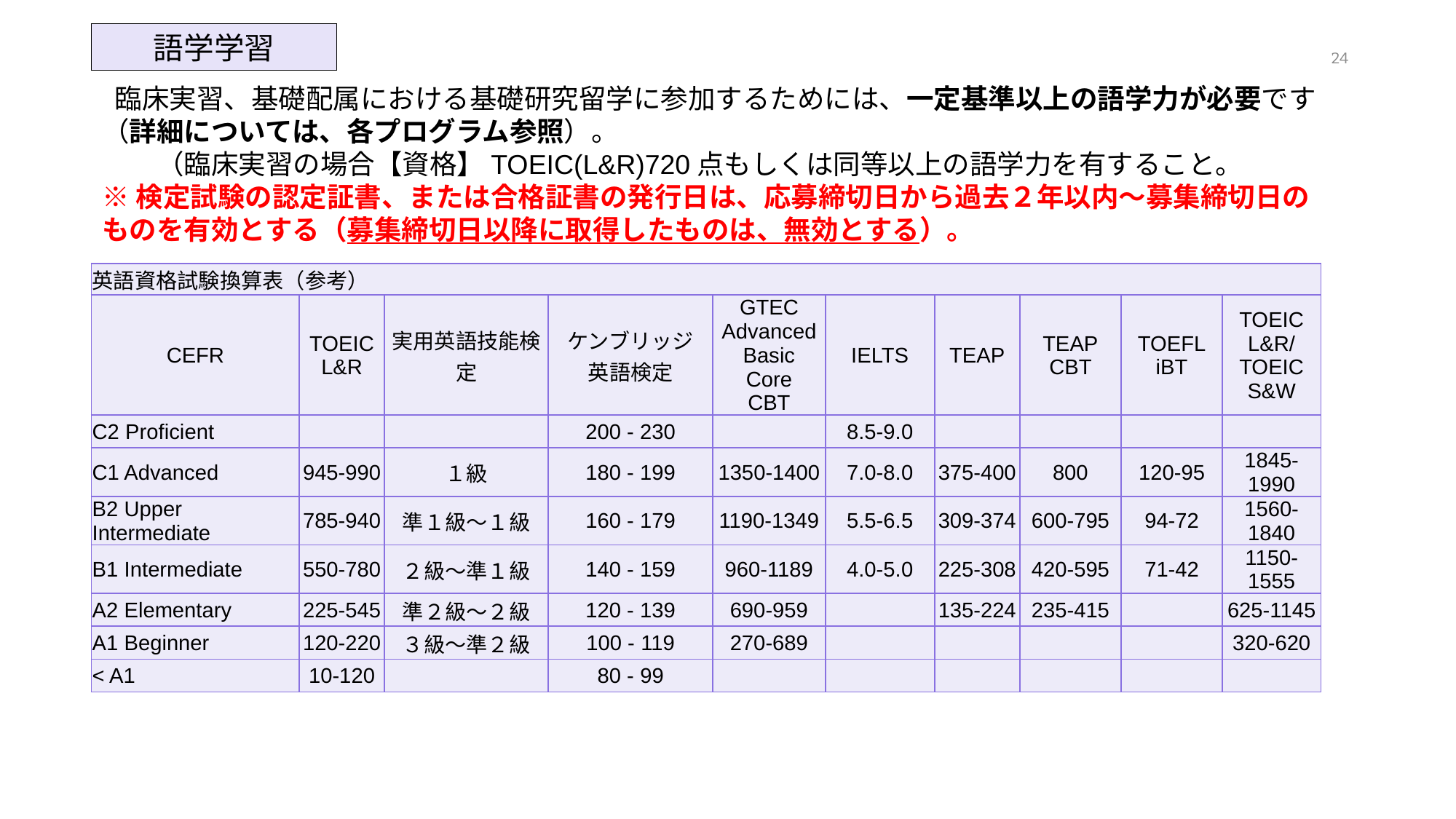

語学学習
24
 臨床実習、基礎配属における基礎研究留学に参加するためには、一定基準以上の語学力が必要です（詳細については、各プログラム参照）。
　　（臨床実習の場合【資格】TOEIC(L&R)720点もしくは同等以上の語学力を有すること。
※検定試験の認定証書、または合格証書の発行日は、応募締切日から過去２年以内～募集締切日のものを有効とする（募集締切日以降に取得したものは、無効とする）。
| 英語資格試験換算表（参考） |  |  |  |  |  |  |  |  |  |
| --- | --- | --- | --- | --- | --- | --- | --- | --- | --- |
| CEFR | TOEIC L&R | 実用英語技能検定 | ケンブリッジ 英語検定 | GTEC Advanced Basic Core CBT | IELTS | TEAP | TEAP CBT | TOEFL iBT | TOEIC L&R/ TOEIC S&W |
| C2 Proficient |  |  | 200 - 230 |  | 8.5-9.0 |  |  |  |  |
| C1 Advanced | 945-990 | １級 | 180 - 199 | 1350-1400 | 7.0-8.0 | 375-400 | 800 | 120-95 | 1845-1990 |
| B2 Upper Intermediate | 785-940 | 準１級～１級 | 160 - 179 | 1190-1349 | 5.5-6.5 | 309-374 | 600-795 | 94-72 | 1560-1840 |
| B1 Intermediate | 550-780 | ２級～準１級 | 140 - 159 | 960-1189 | 4.0-5.0 | 225-308 | 420-595 | 71-42 | 1150-1555 |
| A2 Elementary | 225-545 | 準２級～２級 | 120 - 139 | 690-959 |  | 135-224 | 235-415 |  | 625-1145 |
| A1 Beginner | 120-220 | ３級～準２級 | 100 - 119 | 270-689 |  |  |  |  | 320-620 |
| < A1 | 10-120 |  | 80 - 99 |  |  |  |  |  |  |